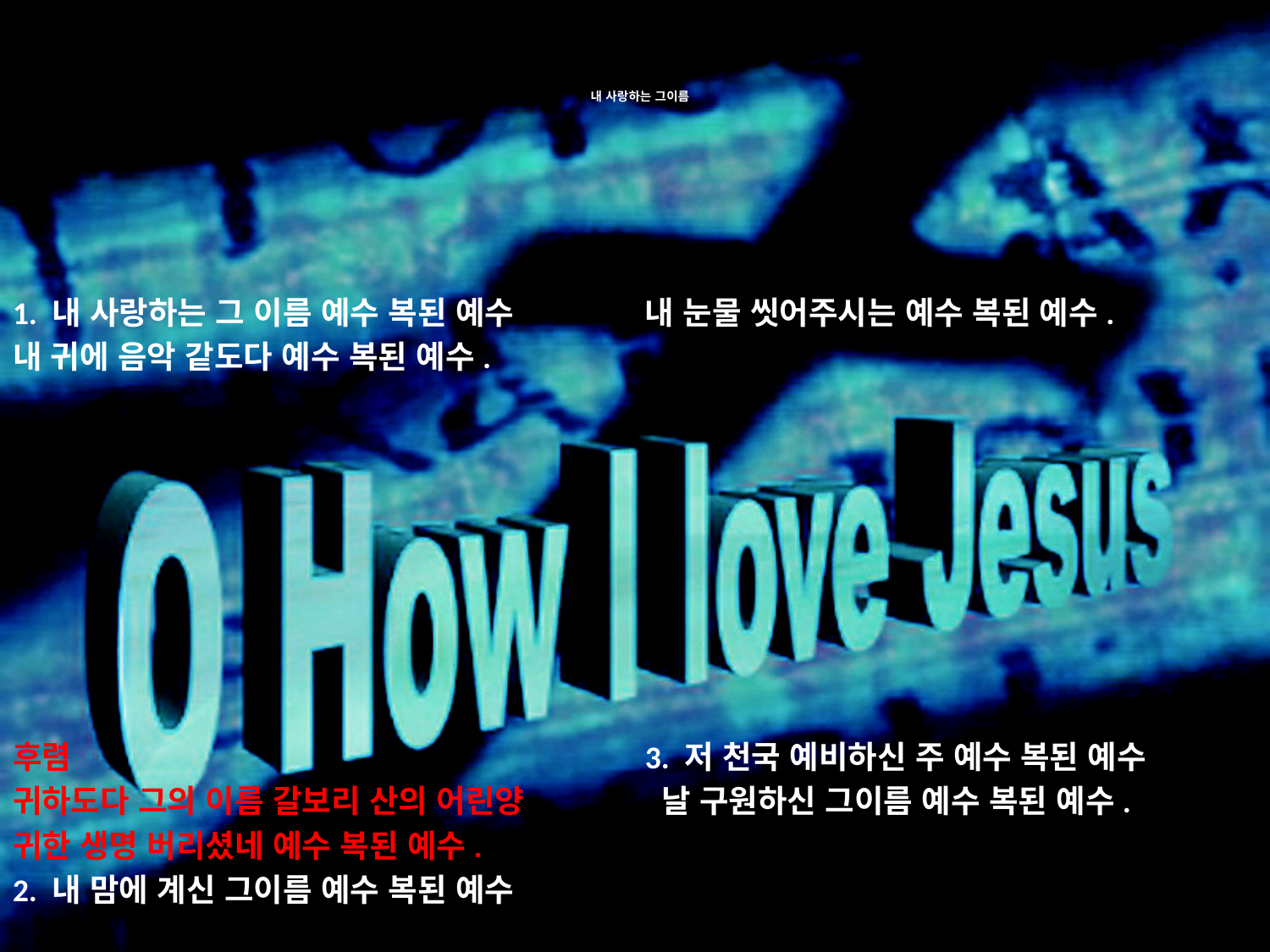

# 내 사랑하는 그이름
1. 내 사랑하는 그 이름 예수 복된 예수
내 귀에 음악 같도다 예수 복된 예수.

후렴
귀하도다 그의 이름 갈보리 산의 어린양
귀한 생명 버리셨네 예수 복된 예수.
2. 내 맘에 계신 그이름 예수 복된 예수
내 눈물 씻어주시는 예수 복된 예수.

3. 저 천국 예비하신 주 예수 복된 예수
 날 구원하신 그이름 예수 복된 예수.